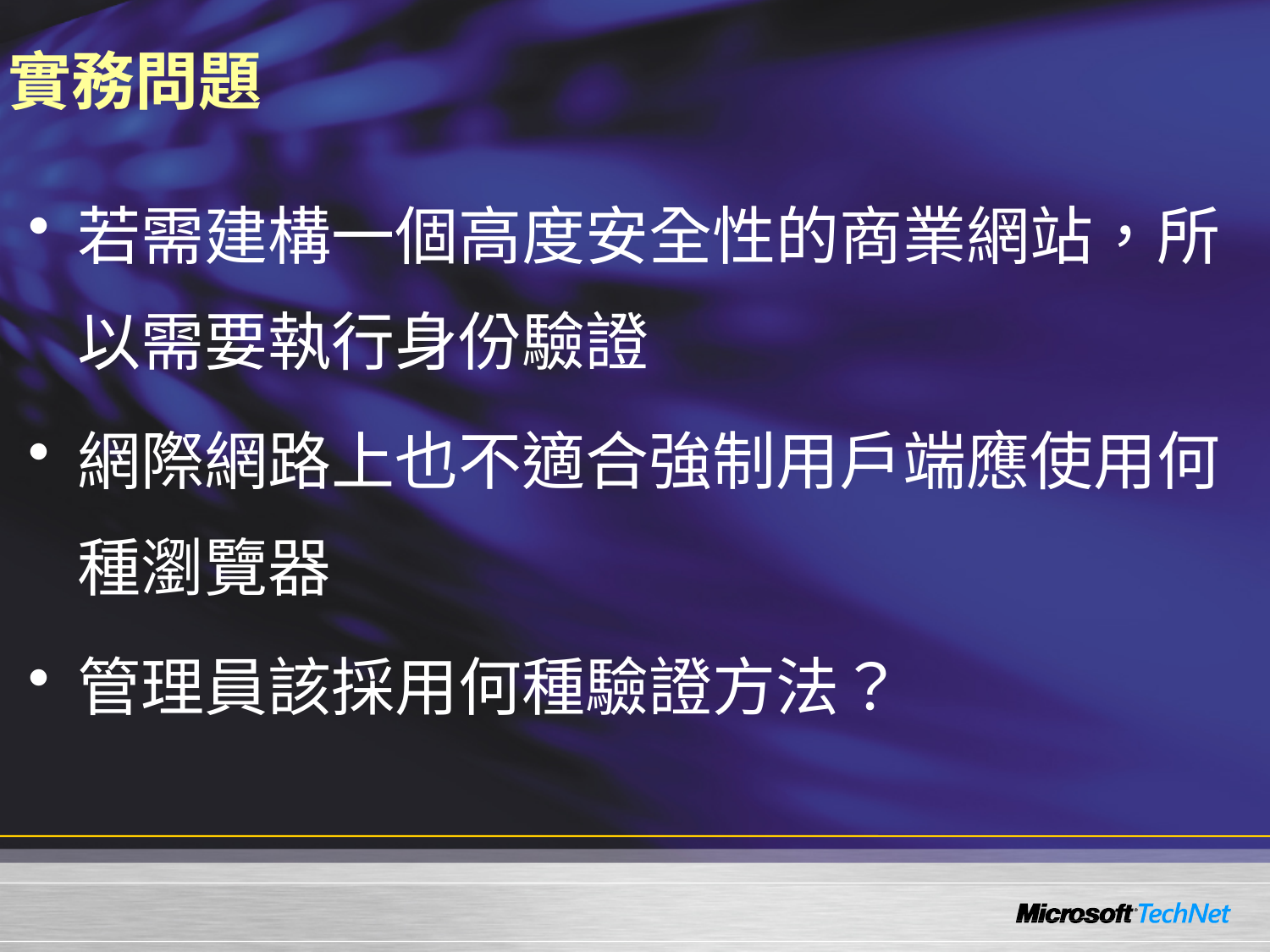

# 實務問題
若需建構一個高度安全性的商業網站，所以需要執行身份驗證
網際網路上也不適合強制用戶端應使用何種瀏覽器
管理員該採用何種驗證方法？